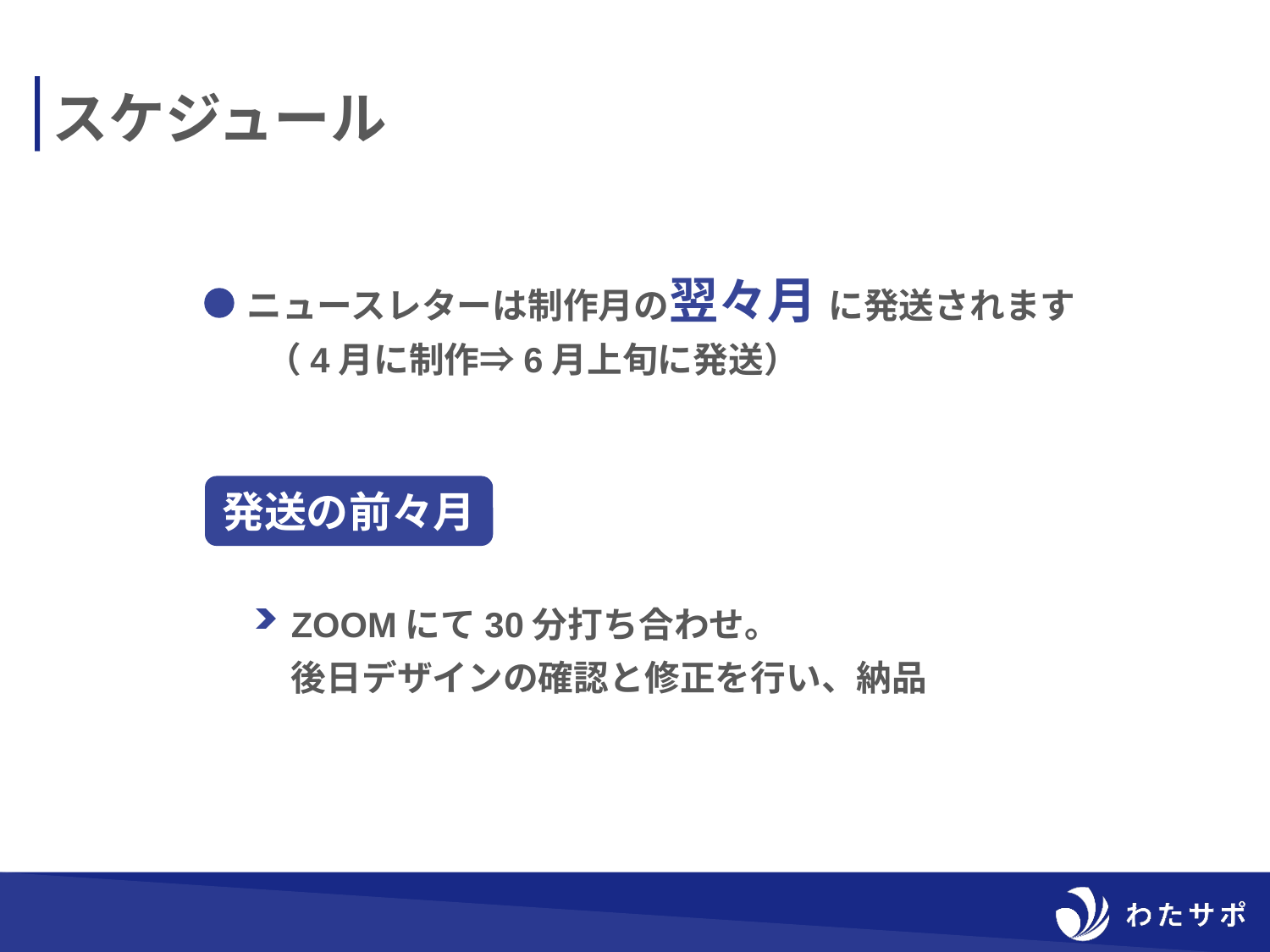

スケジュール
ニュースレターは制作月の翌々月 に発送されます
 （4月に制作⇒6月上旬に発送）

発送の前々月
ZOOMにて30分打ち合わせ。
後日デザインの確認と修正を行い、納品